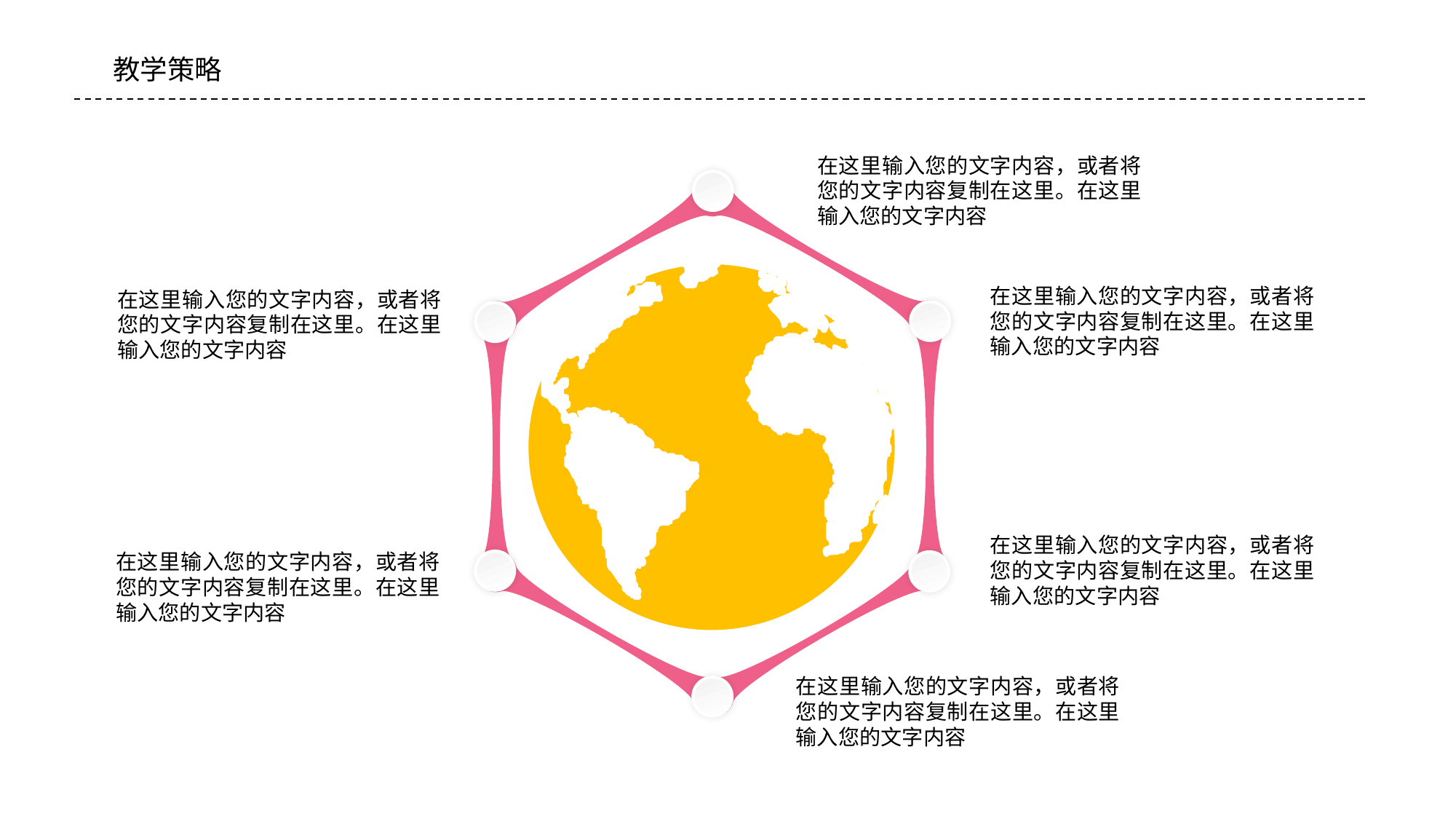

#
教学策略
在这里输入您的文字内容，或者将您的文字内容复制在这里。在这里输入您的文字内容

在这里输入您的文字内容，或者将您的文字内容复制在这里。在这里输入您的文字内容
在这里输入您的文字内容，或者将您的文字内容复制在这里。在这里输入您的文字内容

在这里输入您的文字内容，或者将您的文字内容复制在这里。在这里输入您的文字内容
在这里输入您的文字内容，或者将您的文字内容复制在这里。在这里输入您的文字内容

在这里输入您的文字内容，或者将您的文字内容复制在这里。在这里输入您的文字内容